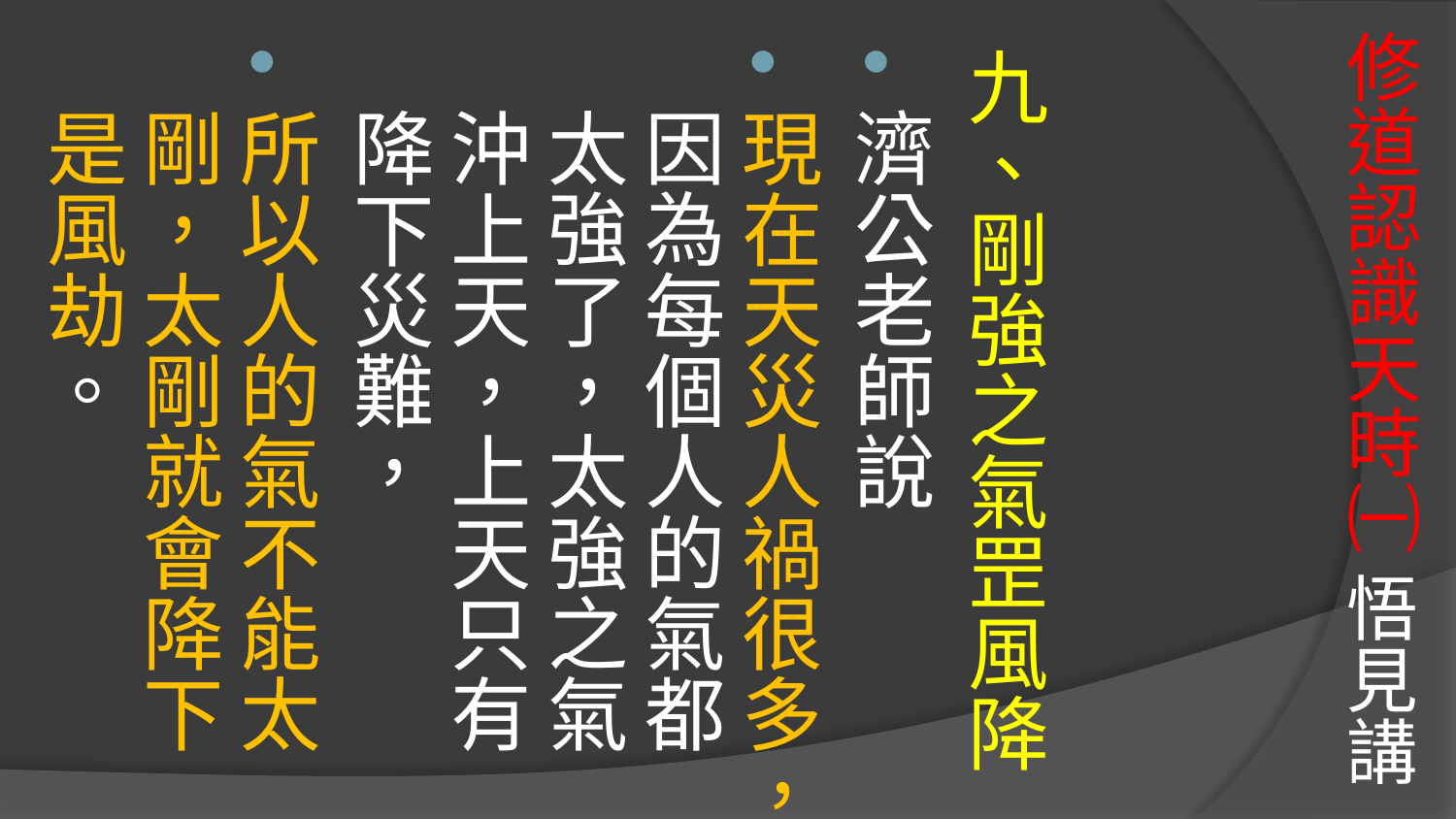

# 修道認識天時㈠ 悟見講
九、剛強之氣罡風降
濟公老師說
現在天災人禍很多，因為每個人的氣都太強了，太強之氣沖上天，上天只有降下災難，
所以人的氣不能太剛，太剛就會降下是風劫。